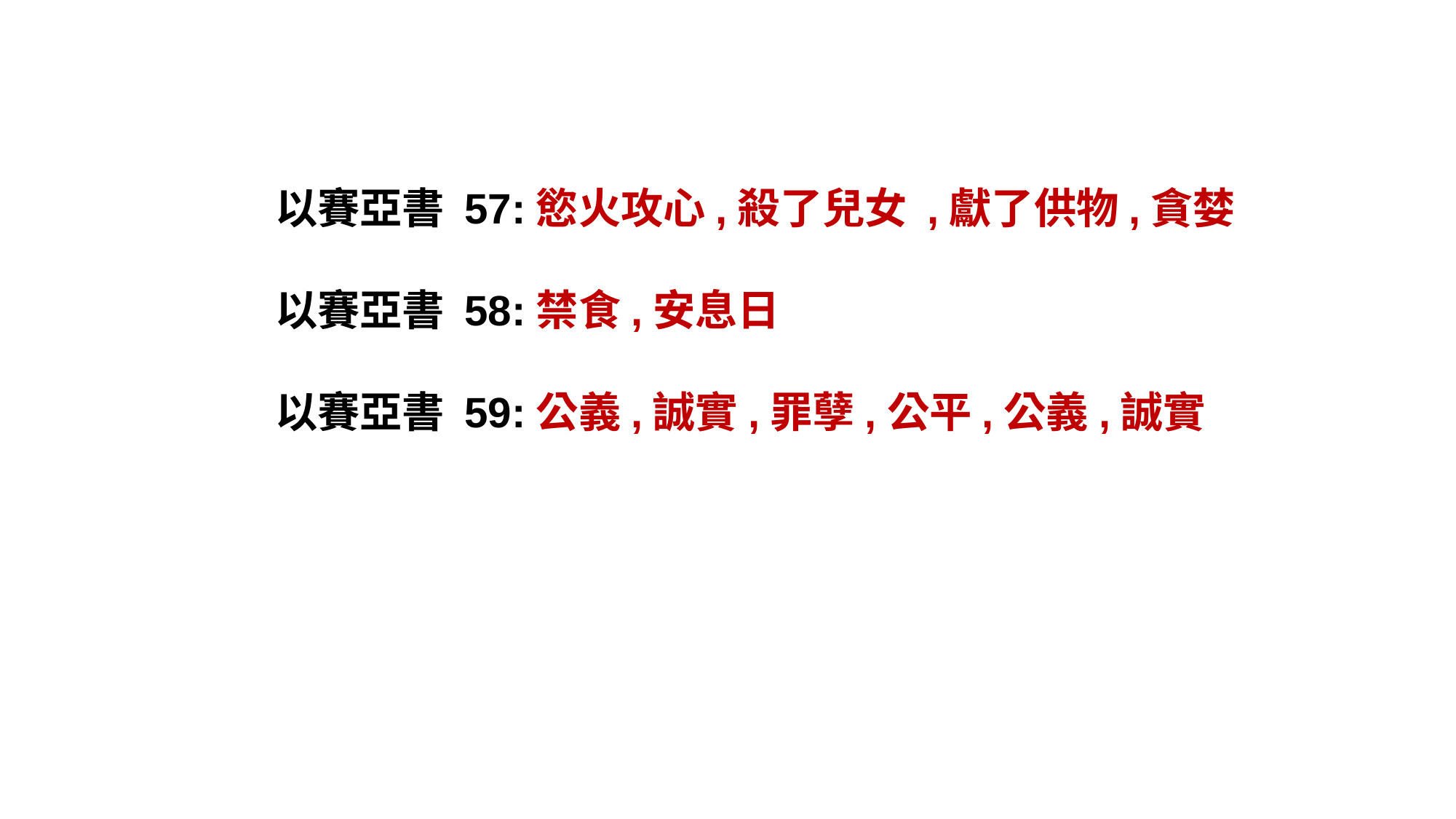

以賽亞書 57:慾火攻心,殺了兒女 ,獻了供物,貪婪
以賽亞書 58:禁食,安息日
以賽亞書 59:公義,誠實,罪孽,公平,公義,誠實